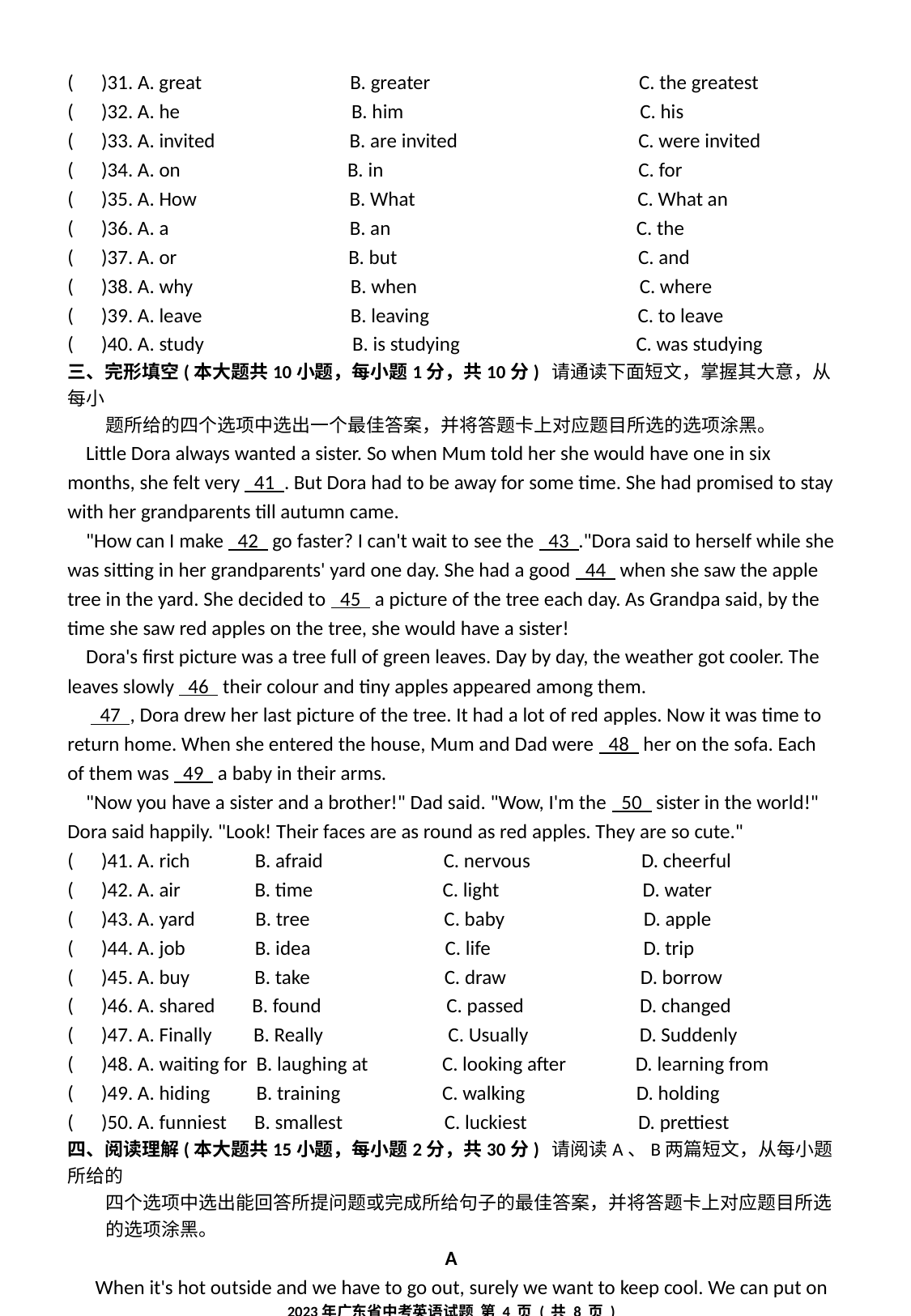

(      )31. A. great                                B. greater                                             C. the greatest
(      )32. A. he                                     B. him                                                   C. his
(      )33. A. invited                             B. are invited                                       C. were invited
(      )34. A. on                                    B. in                                                       C. for
(      )35. A. How                                 B. What                                                C. What an
(      )36. A. a                                       B. an                                                     C. the
(      )37. A. or                                     B. but                                                    C. and
(      )38. A. why                                  B. when                                                C. where
(      )39. A. leave                                B. leaving                                             C. to leave
(      )40. A. study                                B. is studying                                      C. was studying
三、完形填空(本大题共10小题，每小题1分，共10分)  请通读下面短文，掌握其大意，从每小
        题所给的四个选项中选出一个最佳答案，并将答题卡上对应题目所选的选项涂黑。
    Little Dora always wanted a sister. So when Mum told her she would have one in six months, she felt very   41  . But Dora had to be away for some time. She had promised to stay with her grandparents till autumn came.
    "How can I make   42   go faster? I can't wait to see the   43  ."Dora said to herself while she was sitting in her grandparents' yard one day. She had a good   44   when she saw the apple tree in the yard. She decided to   45   a picture of the tree each day. As Grandpa said, by the time she saw red apples on the tree, she would have a sister!
    Dora's first picture was a tree full of green leaves. Day by day, the weather got cooler. The leaves slowly   46   their colour and tiny apples appeared among them.
       47  , Dora drew her last picture of the tree. It had a lot of red apples. Now it was time to return home. When she entered the house, Mum and Dad were   48   her on the sofa. Each of them was   49   a baby in their arms.
    "Now you have a sister and a brother!" Dad said. "Wow, I'm the   50   sister in the world!" Dora said happily. "Look! Their faces are as round as red apples. They are so cute."
(      )41. A. rich              B. afraid                          C. nervous                        D. cheerful
(      )42. A. air                B. time                            C. light                               D. water
(      )43. A. yard             B. tree                             C. baby                              D. apple
(      )44. A. job               B. idea                             C. life                                 D. trip
(      )45. A. buy              B. take                             C. draw                             D. borrow
(      )46. A. shared        B. found                           C. passed                         D. changed
(      )47. A. Finally         B. Really                           C. Usually                        D. Suddenly
(      )48. A. waiting for  B. laughing at                C. looking after               D. learning from
(      )49. A. hiding          B. training                      C. walking                        D. holding
(      )50. A. funniest      B. smallest                      C. luckiest                        D. prettiest
四、阅读理解(本大题共15小题，每小题2分，共30分)  请阅读A、B两篇短文，从每小题所给的
        四个选项中选出能回答所提问题或完成所给句子的最佳答案，并将答题卡上对应题目所选
        的选项涂黑。
A
      When it's hot outside and we have to go out, surely we want to keep cool. We can put on
2023年广东省中考英语试题  第 4 页 ( 共 8 页 )